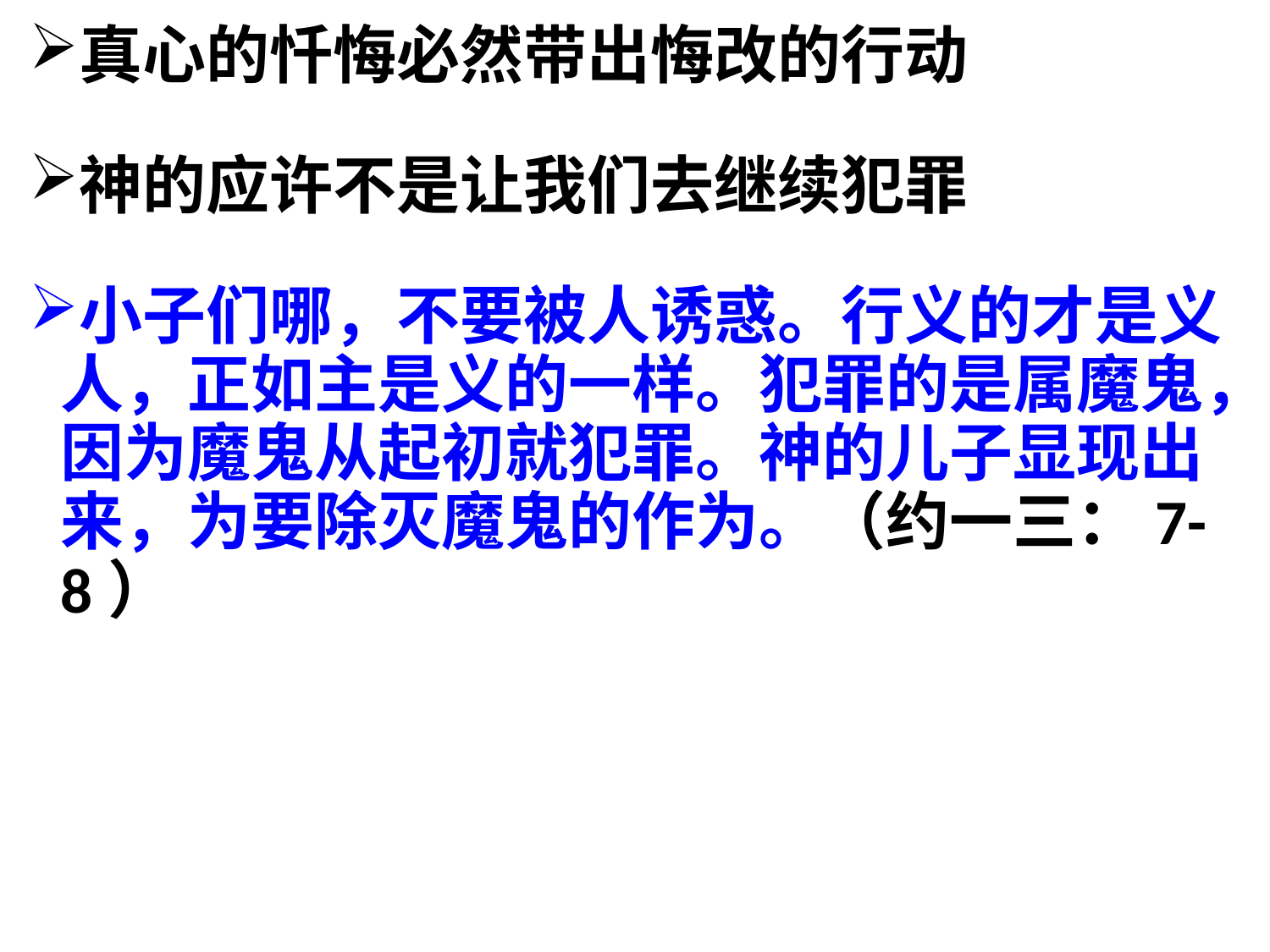

真心的忏悔必然带出悔改的行动

神的应许不是让我们去继续犯罪

小子们哪，不要被人诱惑。行义的才是义人，正如主是义的一样。犯罪的是属魔鬼，因为魔鬼从起初就犯罪。神的儿子显现出来，为要除灭魔鬼的作为。（约一三：7-8）